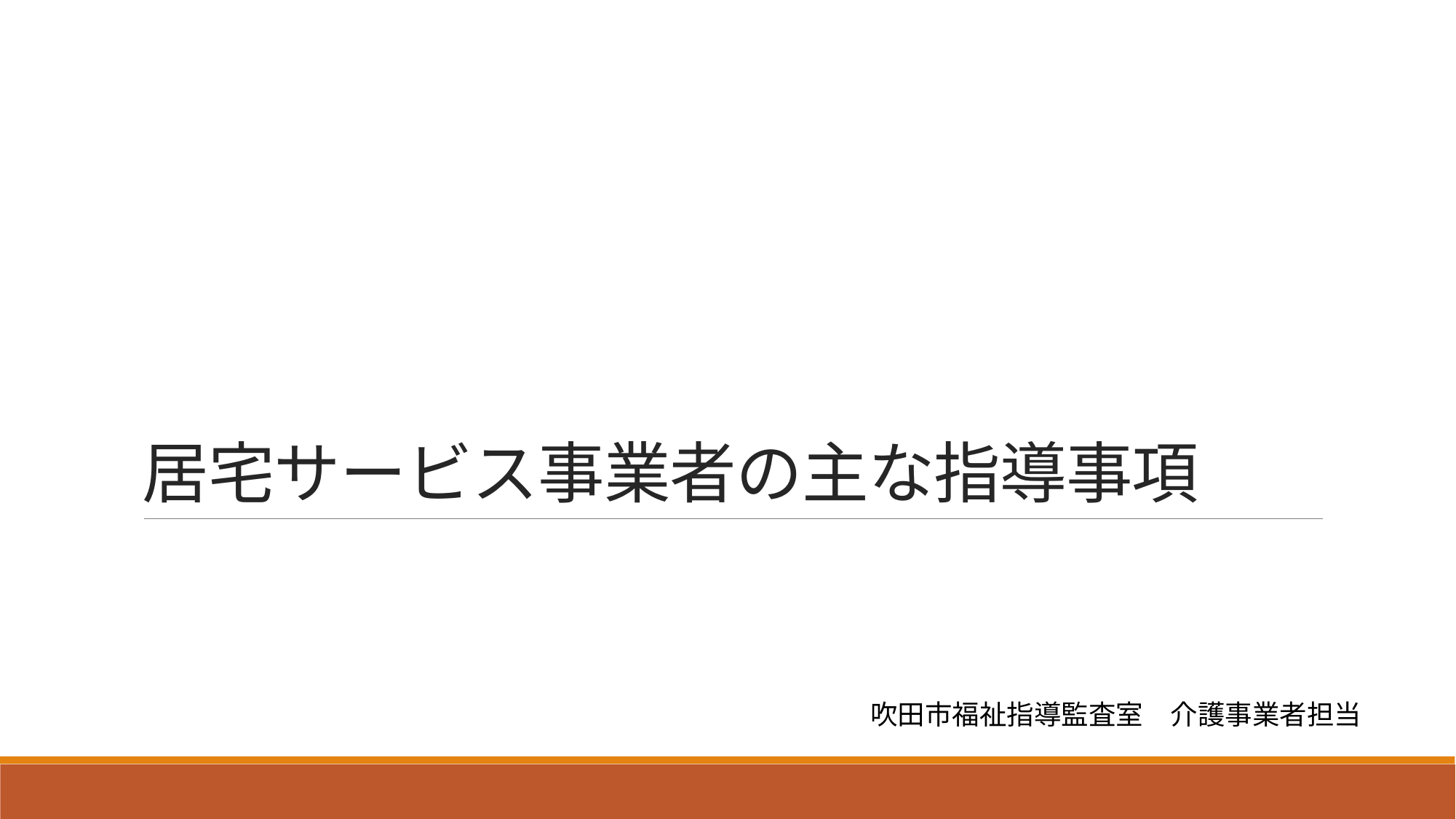

# 居宅サービス事業者の主な指導事項

吹田市福祉指導監査室　介護事業者担当